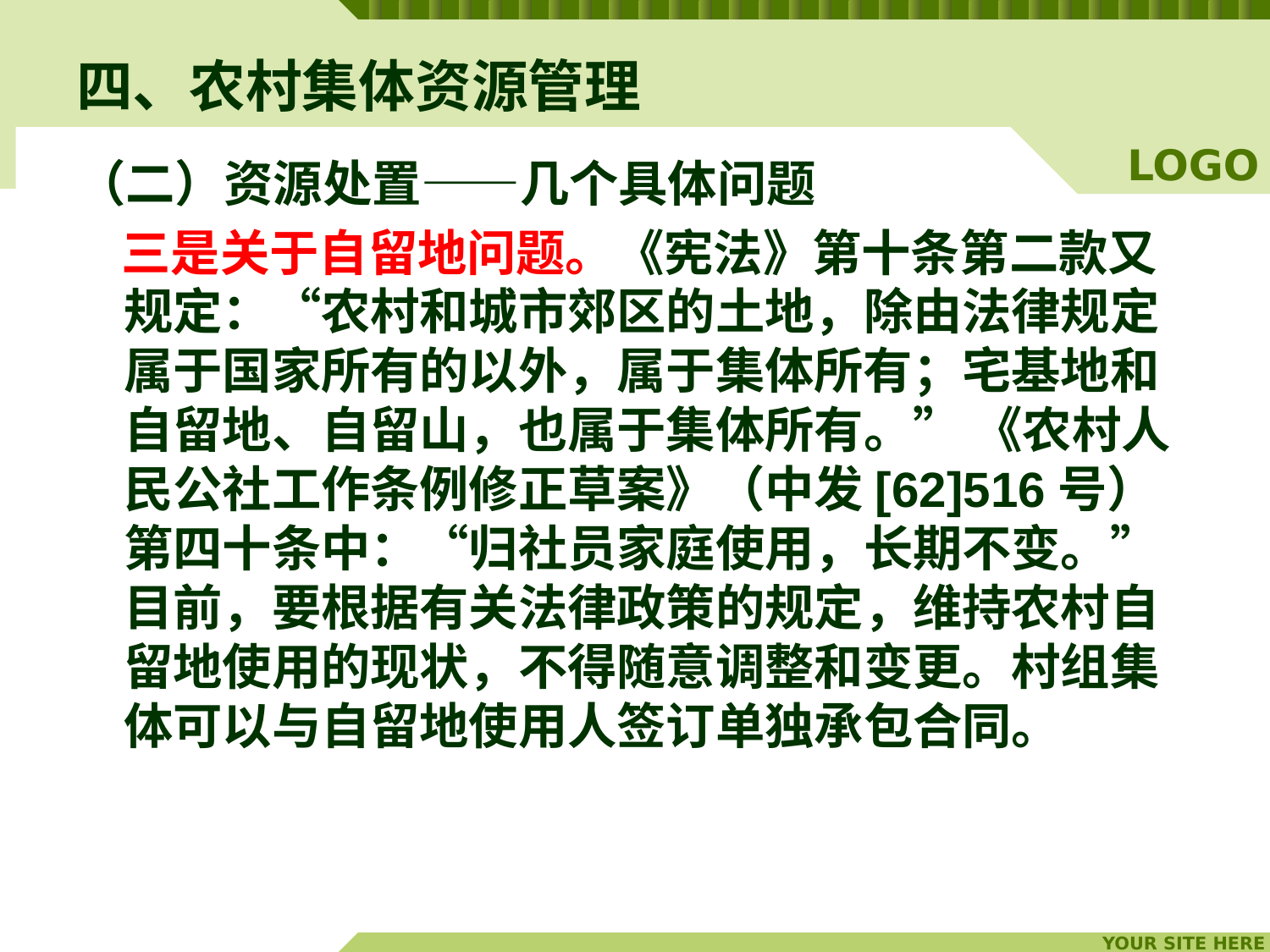

# 四、农村集体资源管理
（二）资源处置——几个具体问题
   三是关于自留地问题。《宪法》第十条第二款又规定：“农村和城市郊区的土地，除由法律规定属于国家所有的以外，属于集体所有；宅基地和自留地、自留山，也属于集体所有。” 《农村人民公社工作条例修正草案》（中发[62]516号）第四十条中：“归社员家庭使用，长期不变。”目前，要根据有关法律政策的规定，维持农村自留地使用的现状，不得随意调整和变更。村组集体可以与自留地使用人签订单独承包合同。